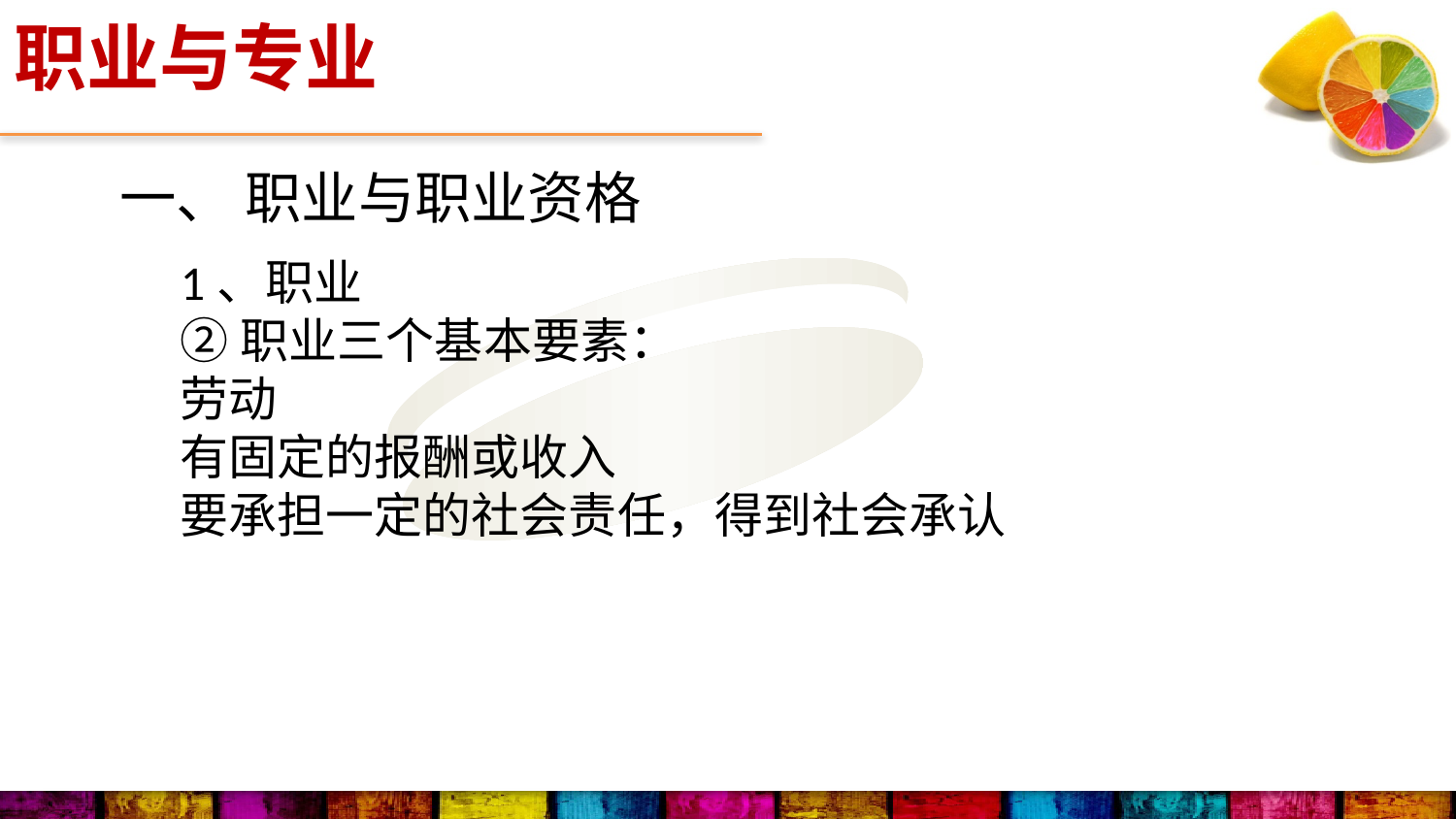

职业与专业

一、 职业与职业资格
FPA性格色彩的使命
1、职业
②职业三个基本要素：
劳动
有固定的报酬或收入
要承担一定的社会责任，得到社会承认